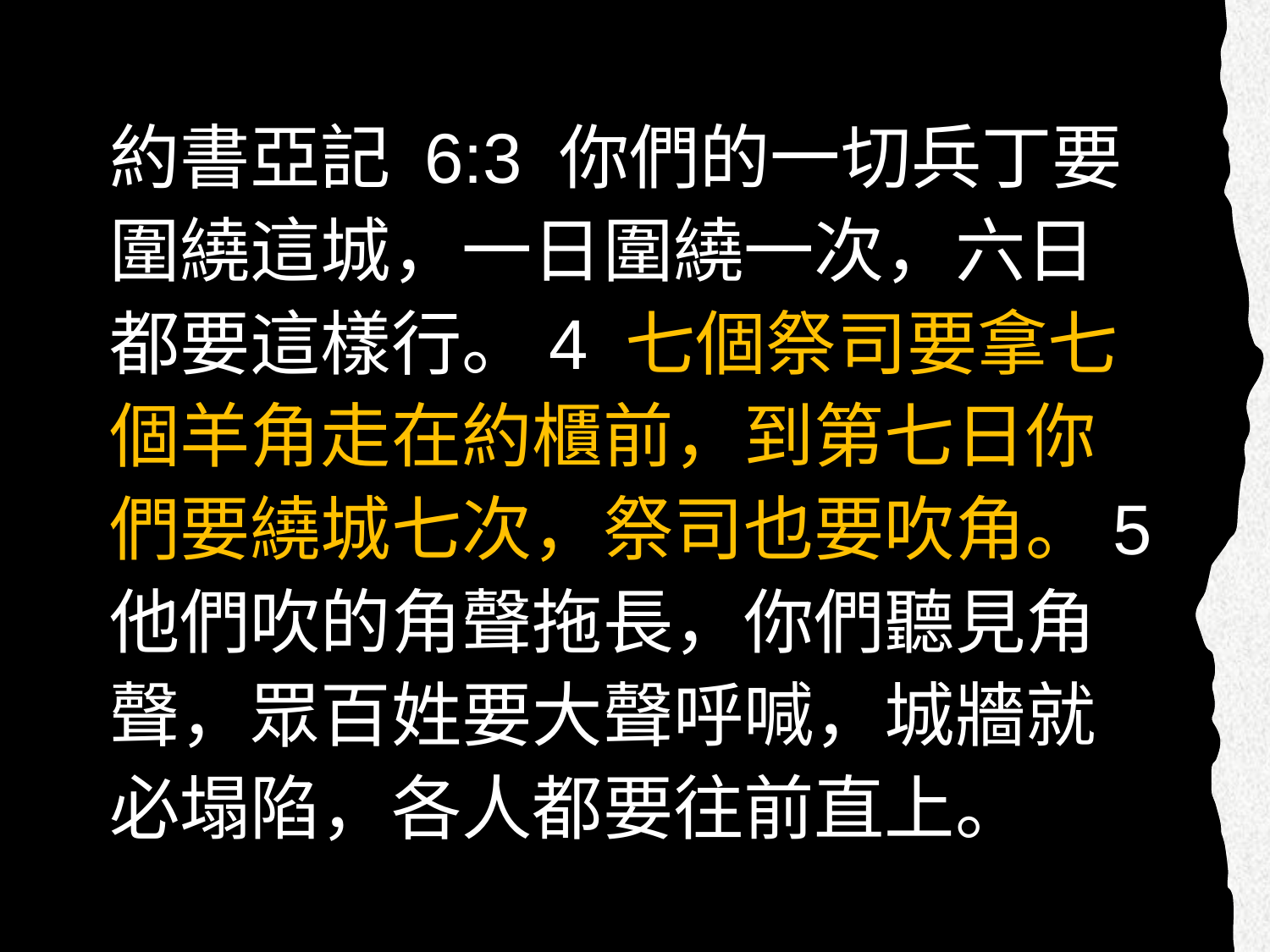

約書亞記 6:3 你們的一切兵丁要圍繞這城，一日圍繞一次，六日都要這樣行。4 七個祭司要拿七個羊角走在約櫃前，到第七日你們要繞城七次，祭司也要吹角。5 他們吹的角聲拖長，你們聽見角聲，眾百姓要大聲呼喊，城牆就必塌陷，各人都要往前直上。